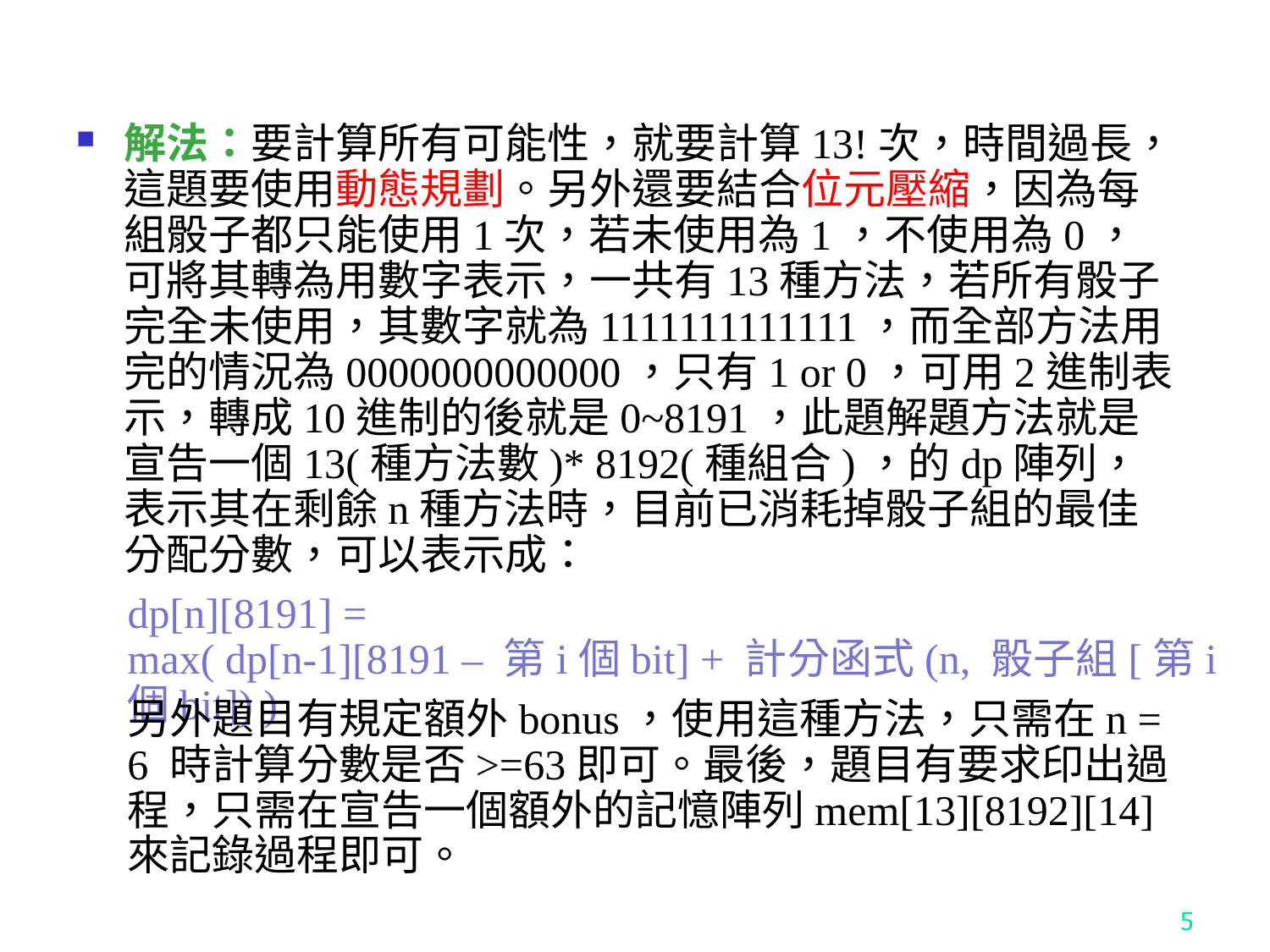

解法：要計算所有可能性，就要計算13!次，時間過長，這題要使用動態規劃。另外還要結合位元壓縮，因為每組骰子都只能使用1次，若未使用為1，不使用為0，可將其轉為用數字表示，一共有13種方法，若所有骰子完全未使用，其數字就為1111111111111，而全部方法用完的情況為0000000000000，只有1 or 0，可用2進制表示，轉成10進制的後就是0~8191，此題解題方法就是宣告一個13(種方法數)* 8192(種組合)，的dp陣列，表示其在剩餘n種方法時，目前已消耗掉骰子組的最佳分配分數，可以表示成：

dp[n][8191] =
max( dp[n-1][8191 – 第i個bit] + 計分函式(n, 骰子組[第i個bit]) )
另外題目有規定額外bonus，使用這種方法，只需在n = 6 時計算分數是否>=63即可。最後，題目有要求印出過程，只需在宣告一個額外的記憶陣列mem[13][8192][14]來記錄過程即可。
5